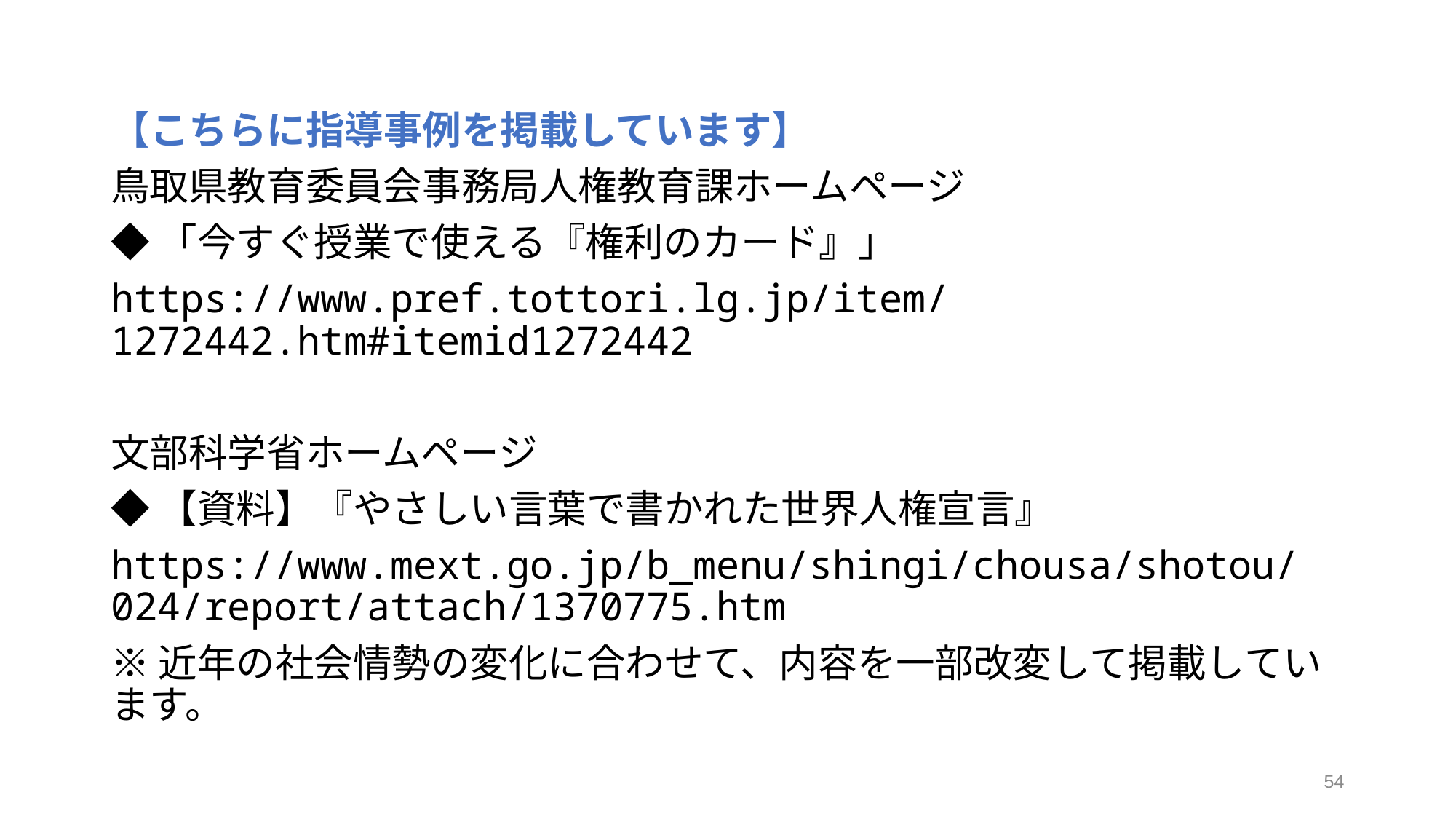

【こちらに指導事例を掲載しています】
鳥取県教育委員会事務局人権教育課ホームページ
◆「今すぐ授業で使える『権利のカード』」
https://www.pref.tottori.lg.jp/item/1272442.htm#itemid1272442

文部科学省ホームページ
◆【資料】『やさしい言葉で書かれた世界人権宣言』
https://www.mext.go.jp/b_menu/shingi/chousa/shotou/024/report/attach/1370775.htm
※近年の社会情勢の変化に合わせて、内容を一部改変して掲載しています。

54